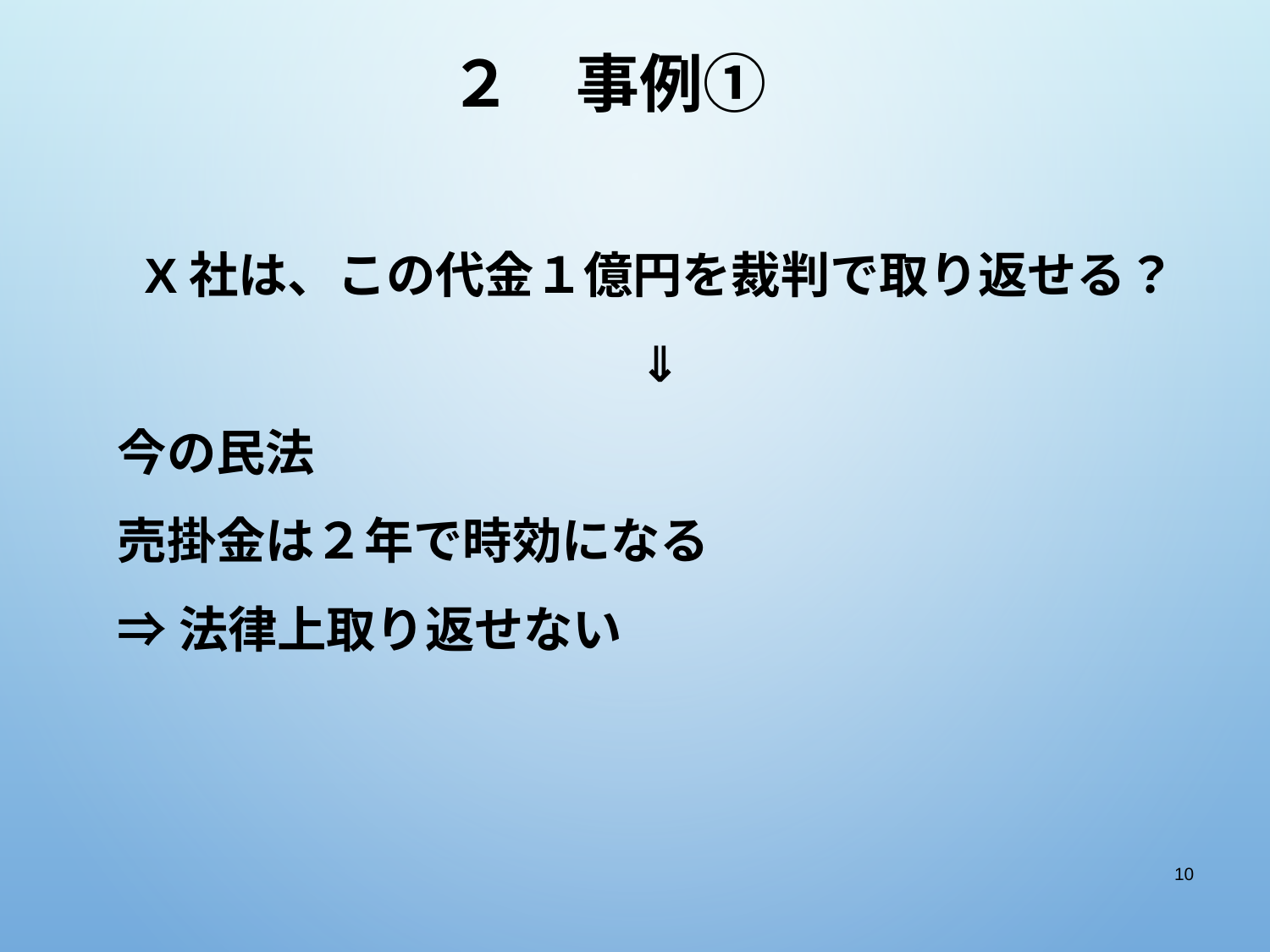

# ２　事例①
X社は、この代金１億円を裁判で取り返せる？
⇓
今の民法
売掛金は２年で時効になる
⇒法律上取り返せない
10